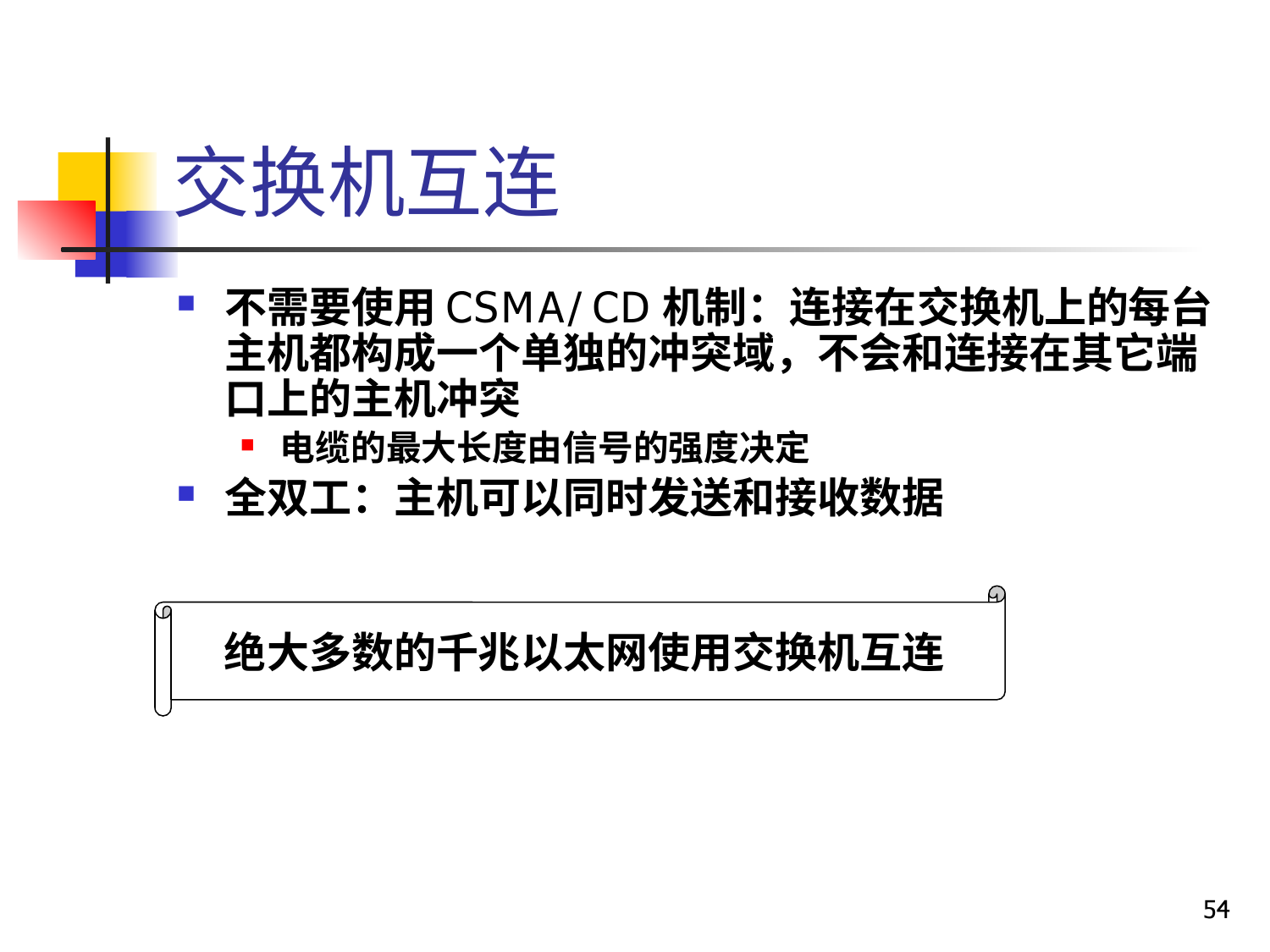

# 交换机互连
不需要使用CSMA/CD机制：连接在交换机上的每台主机都构成一个单独的冲突域，不会和连接在其它端口上的主机冲突
电缆的最大长度由信号的强度决定
全双工：主机可以同时发送和接收数据
绝大多数的千兆以太网使用交换机互连
54